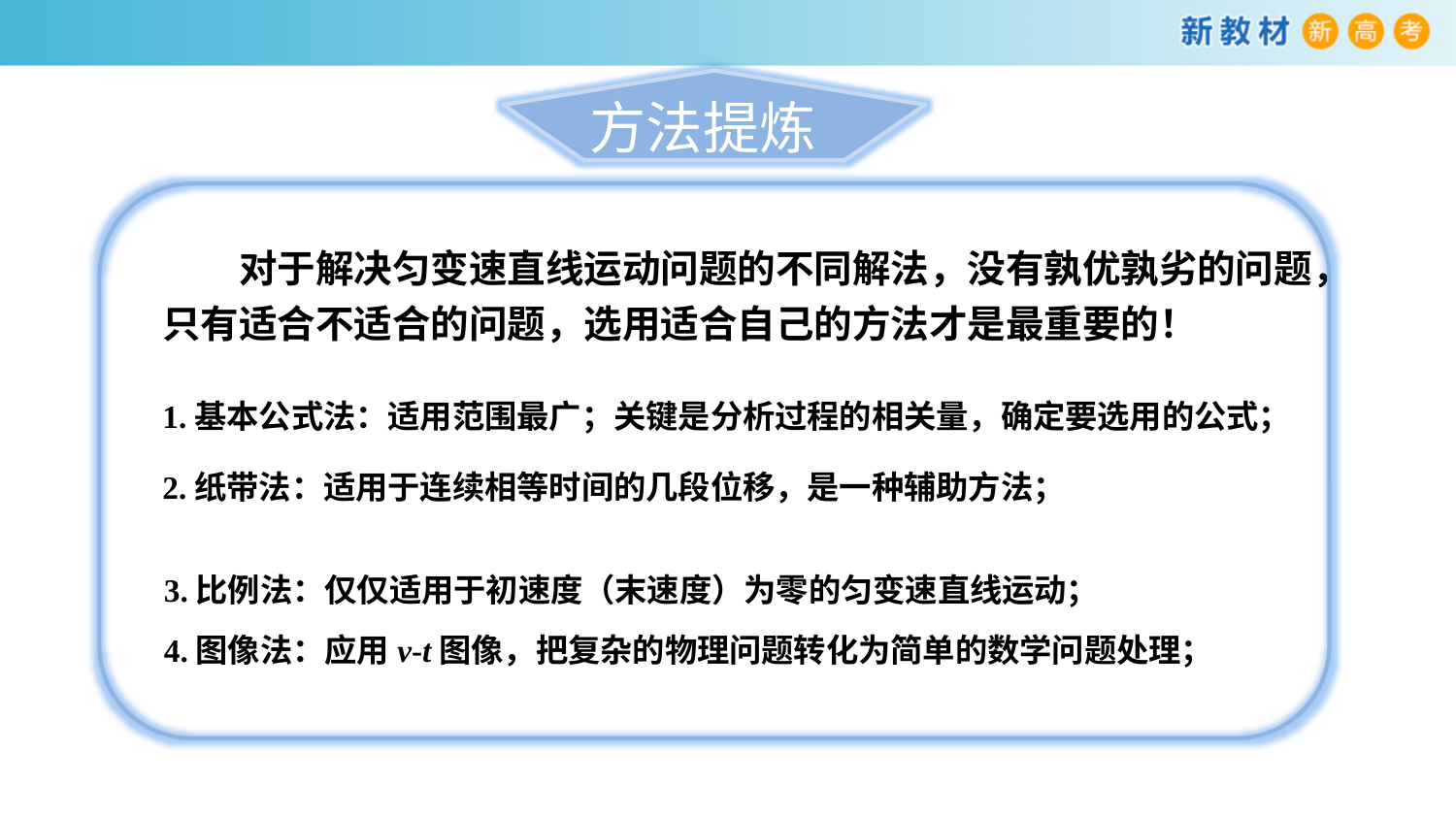

方法提炼

　　对于解决匀变速直线运动问题的不同解法，没有孰优孰劣的问题，只有适合不适合的问题，选用适合自己的方法才是最重要的！

1.基本公式法：适用范围最广；关键是分析过程的相关量，确定要选用的公式；
2.纸带法：适用于连续相等时间的几段位移，是一种辅助方法；
3.比例法：仅仅适用于初速度（末速度）为零的匀变速直线运动；
4.图像法：应用v-t图像，把复杂的物理问题转化为简单的数学问题处理；